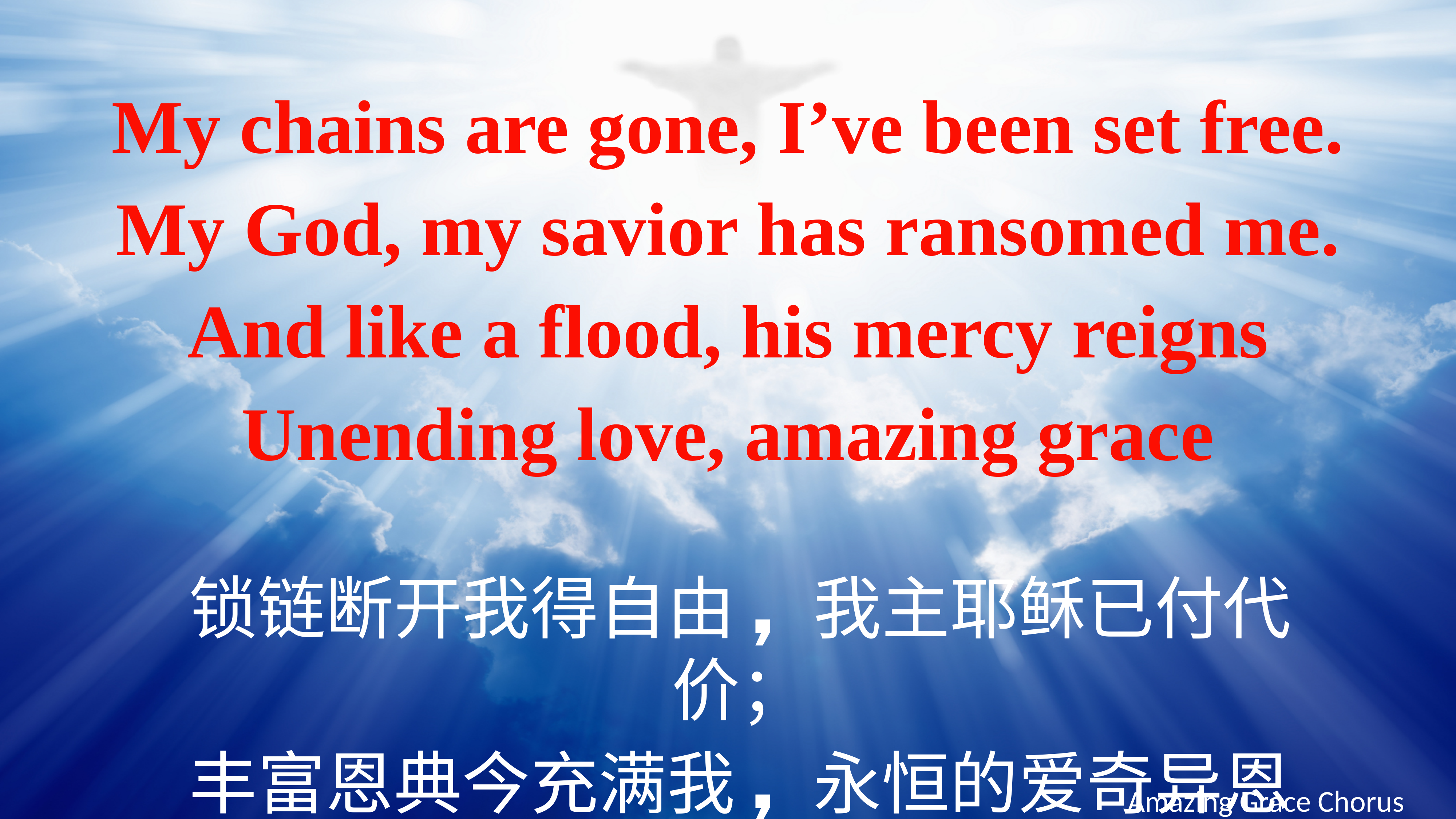

My chains are gone, I’ve been set free.
My God, my savior has ransomed me.
And like a flood, his mercy reigns
Unending love, amazing grace
锁链断开我得自由, 我主耶稣已付代价；
丰富恩典今充满我, 永恒的爱奇异恩典。
Amazing Grace Chorus